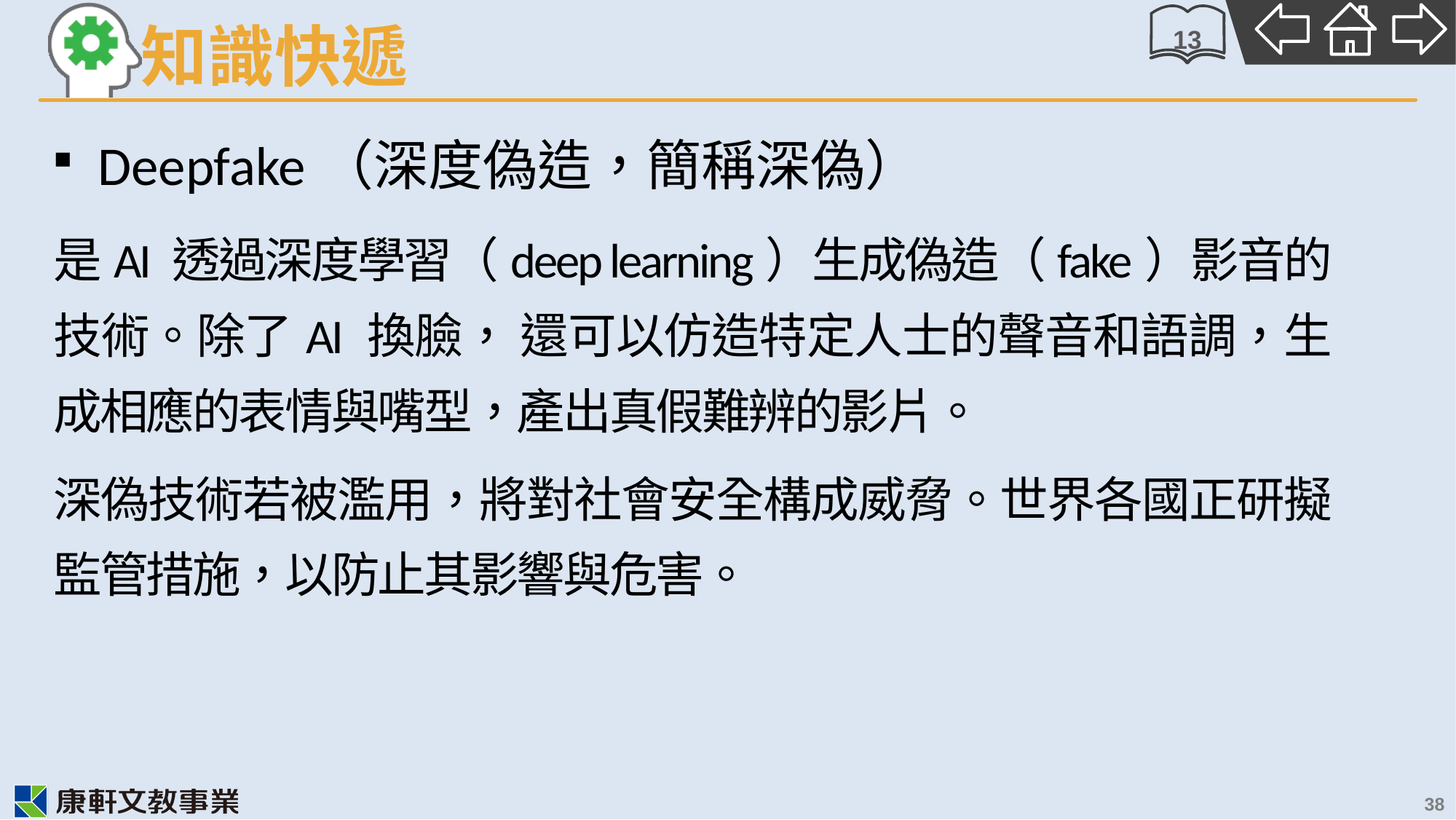

13
Deepfake（深度偽造，簡稱深偽）
是AI 透過深度學習（deep learning）生成偽造（fake）影音的技術。除了AI 換臉， 還可以仿造特定人士的聲音和語調，生成相應的表情與嘴型，產出真假難辨的影片。
深偽技術若被濫用，將對社會安全構成威脅。世界各國正研擬監管措施，以防止其影響與危害。
38